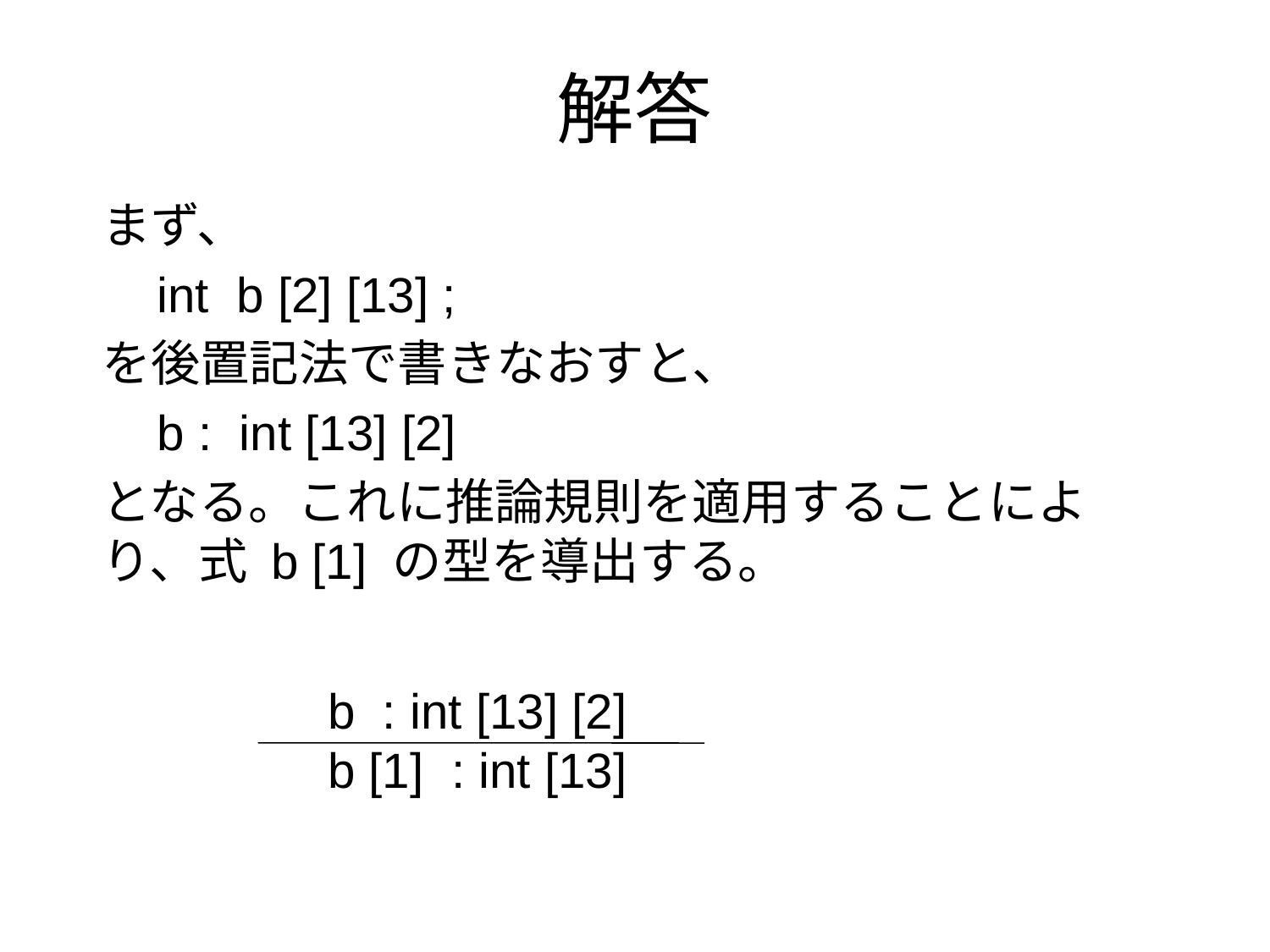

# 解答
まず、
    int  b [2] [13] ;
を後置記法で書きなおすと、
    b :  int [13] [2]
となる。これに推論規則を適用することにより、式 b [1] の型を導出する。
 b  : int [13] [2]
 b [1]  : int [13]